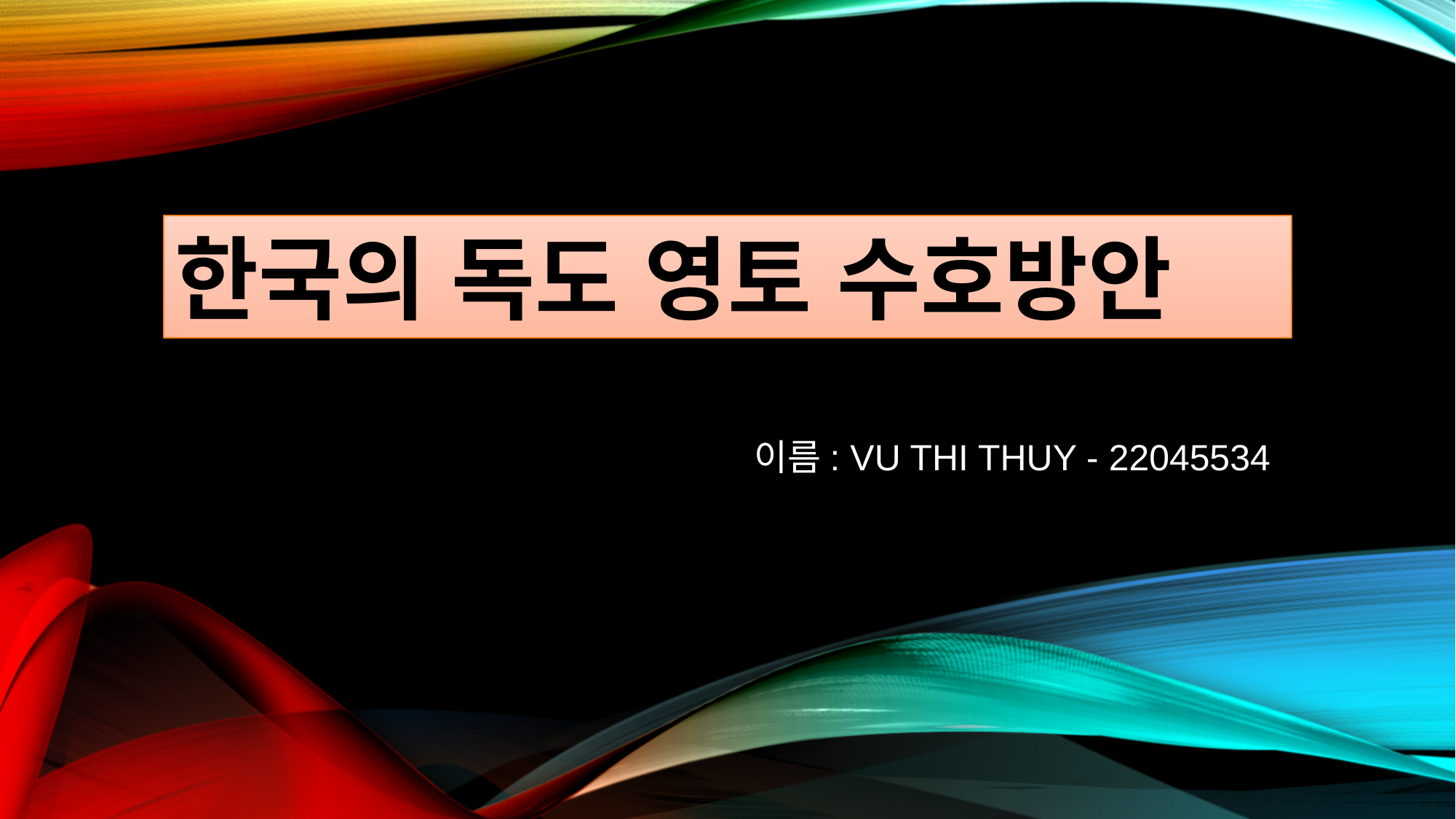

# 한국의 독도 영토 수호방안
이름: VU THI THUY - 22045534